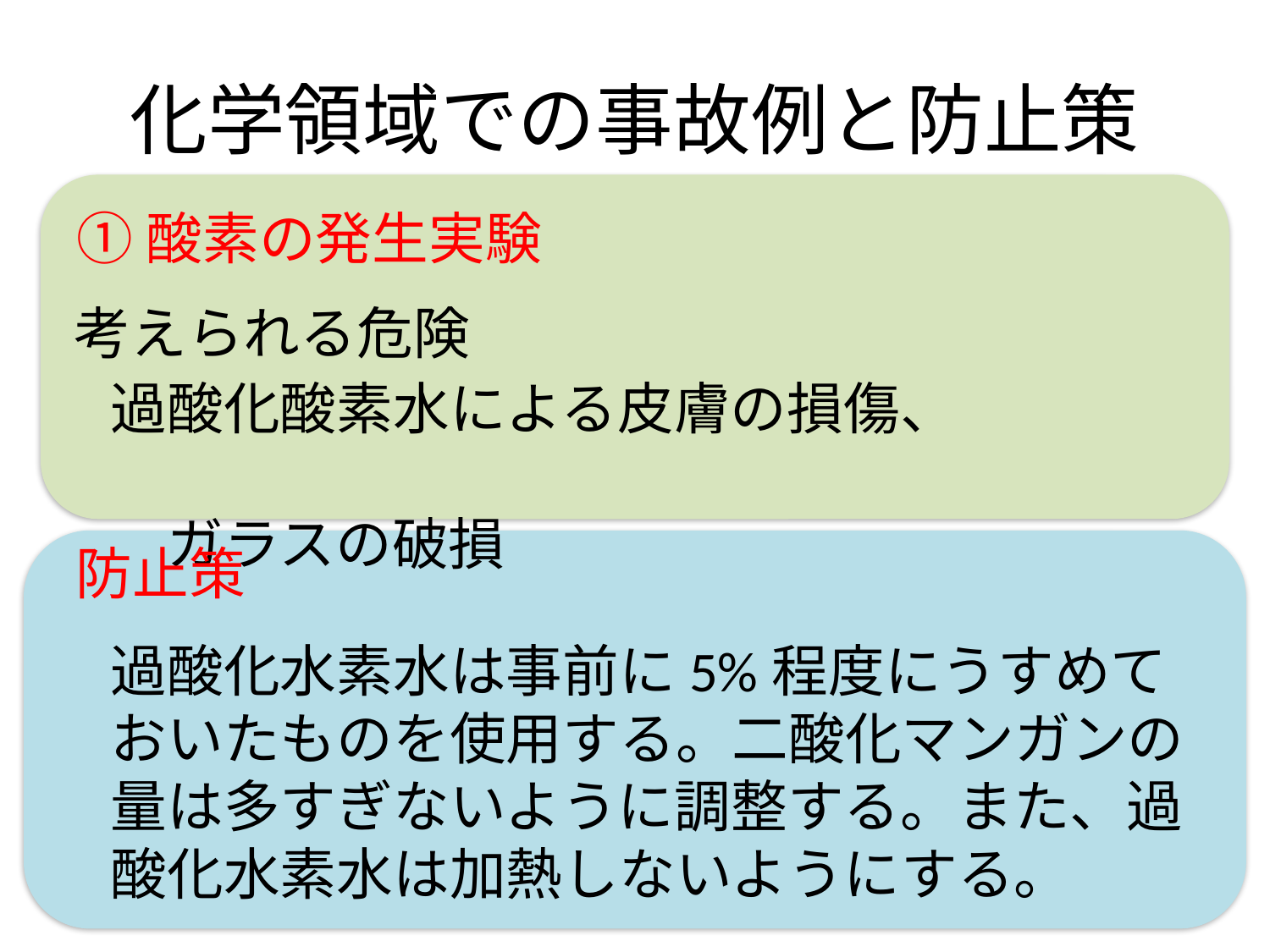

# 化学領域での事故例と防止策

①酸素の発生実験

考えられる危険
過酸化酸素水による皮膚の損傷、
　　　　　　　　　　　　　　　　　　　ガラスの破損

防止策
過酸化水素水は事前に5%程度にうすめておいたものを使用する。二酸化マンガンの量は多すぎないように調整する。また、過酸化水素水は加熱しないようにする。